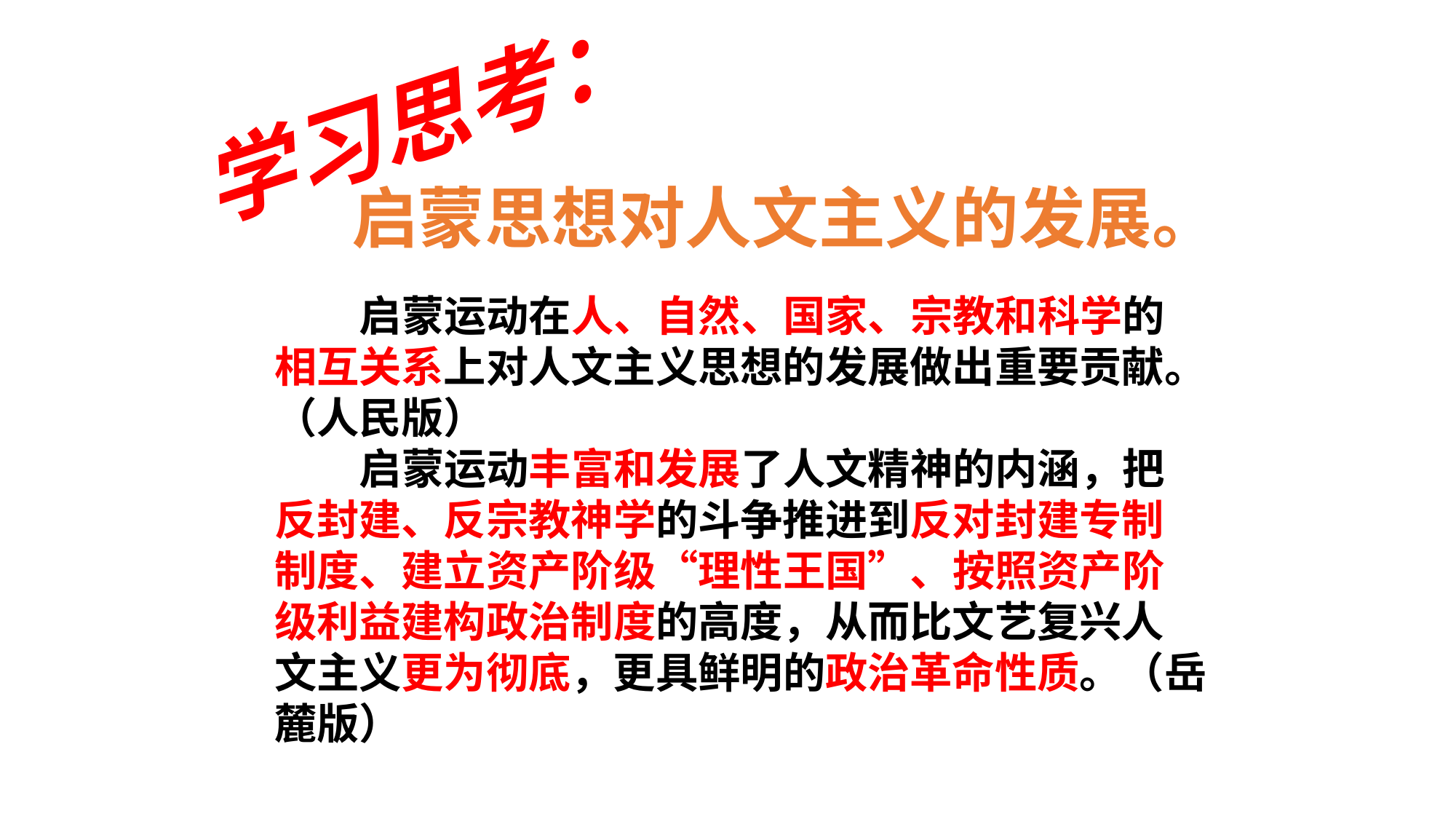

学习思考：
启蒙思想对人文主义的发展。
    启蒙运动在人、自然、国家、宗教和科学的相互关系上对人文主义思想的发展做出重要贡献。（人民版）
    启蒙运动丰富和发展了人文精神的内涵，把反封建、反宗教神学的斗争推进到反对封建专制制度、建立资产阶级“理性王国”、按照资产阶级利益建构政治制度的高度，从而比文艺复兴人文主义更为彻底，更具鲜明的政治革命性质。（岳麓版）
37